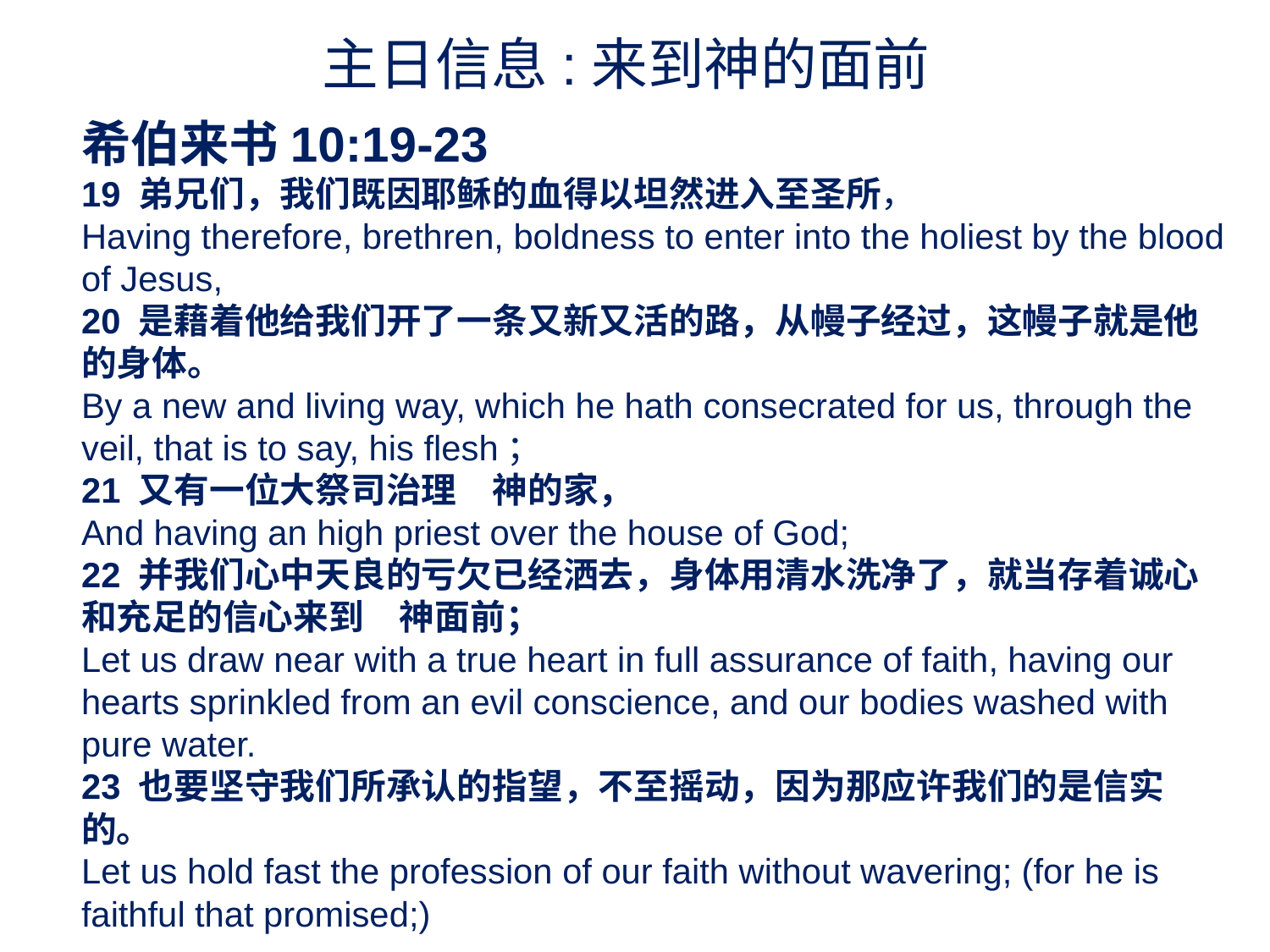

主日信息:来到神的面前
希伯来书10:19-23
19 弟兄们，我们既因耶稣的血得以坦然进入至圣所，
Having therefore, brethren, boldness to enter into the holiest by the blood of Jesus,
20 是藉着他给我们开了一条又新又活的路，从幔子经过，这幔子就是他的身体。
By a new and living way, which he hath consecrated for us, through the veil, that is to say, his flesh；
21 又有一位大祭司治理　神的家，
And having an high priest over the house of God;
22 并我们心中天良的亏欠已经洒去，身体用清水洗净了，就当存着诚心和充足的信心来到　神面前；
Let us draw near with a true heart in full assurance of faith, having our hearts sprinkled from an evil conscience, and our bodies washed with pure water.
23 也要坚守我们所承认的指望，不至摇动，因为那应许我们的是信实的。
Let us hold fast the profession of our faith without wavering; (for he is faithful that promised;)